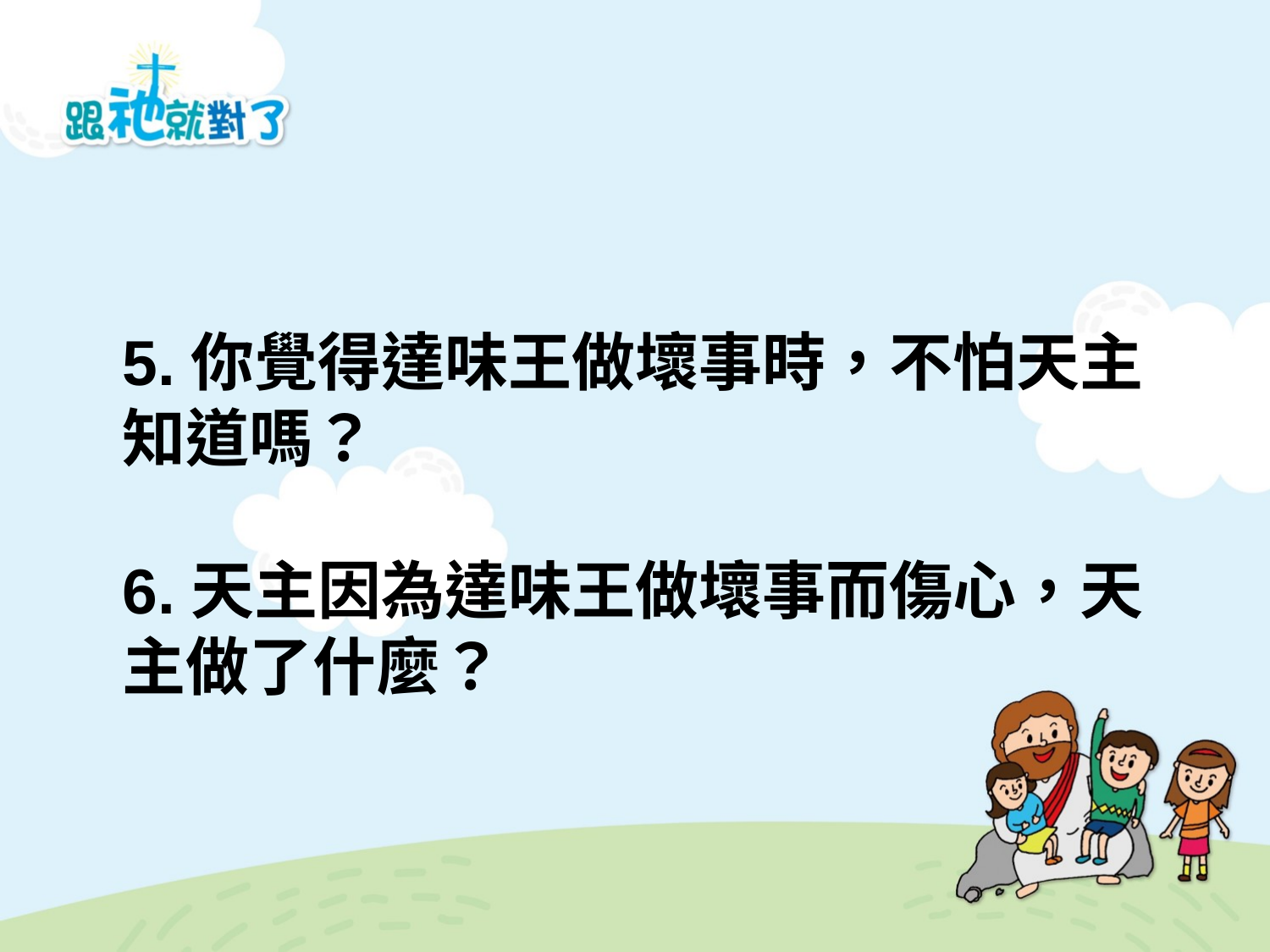

5.你覺得達味王做壞事時，不怕天主知道嗎？

6.天主因為達味王做壞事而傷心，天主做了什麼？